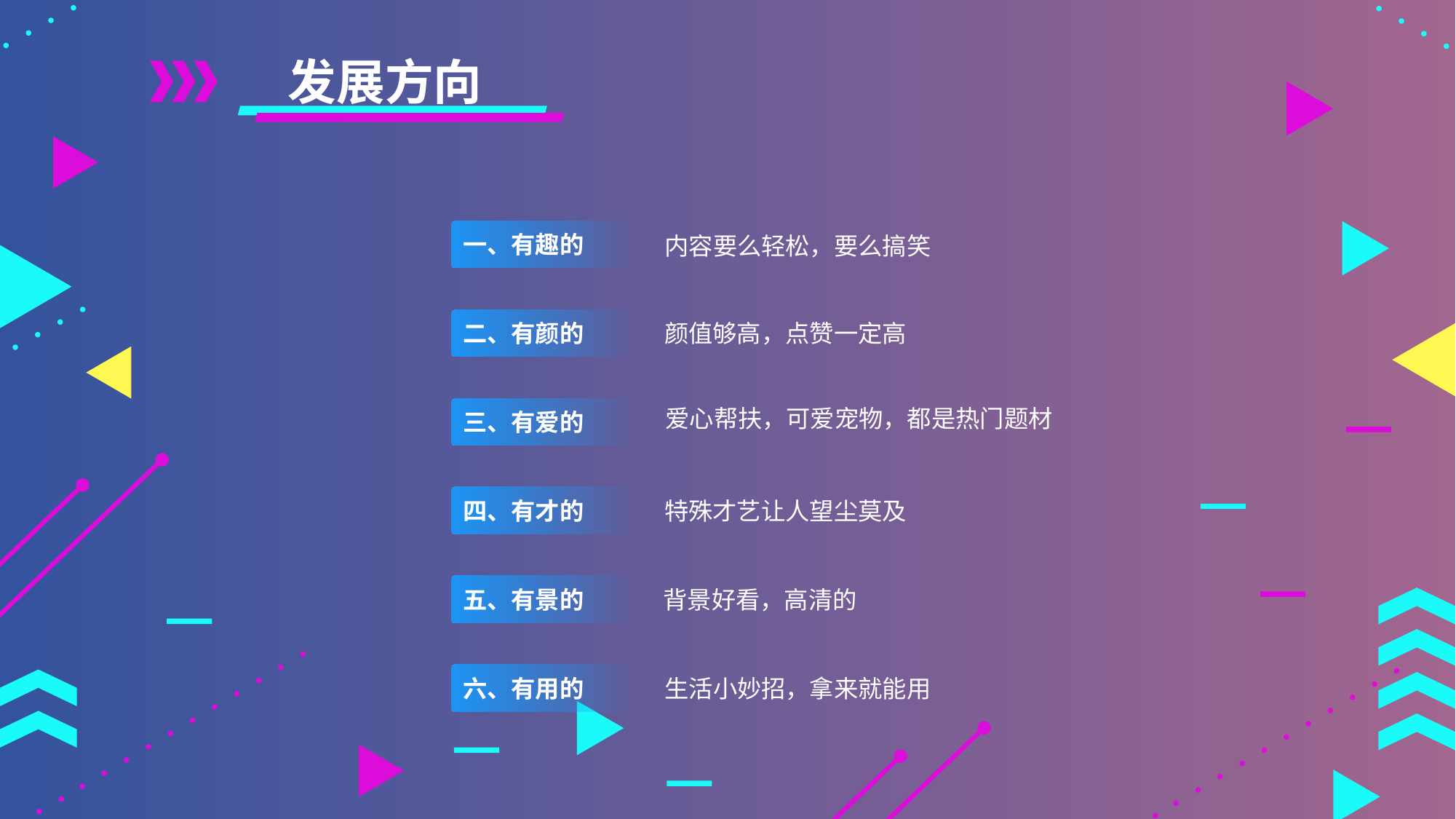

发展方向

一、有趣的

内容要么轻松，要么搞笑

二、有颜的
颜值够高，点赞一定高

三、有爱的
爱心帮扶，可爱宠物，都是热门题材

四、有才的
特殊才艺让人望尘莫及

五、有景的
背景好看，高清的

六、有用的
生活小妙招，拿来就能用